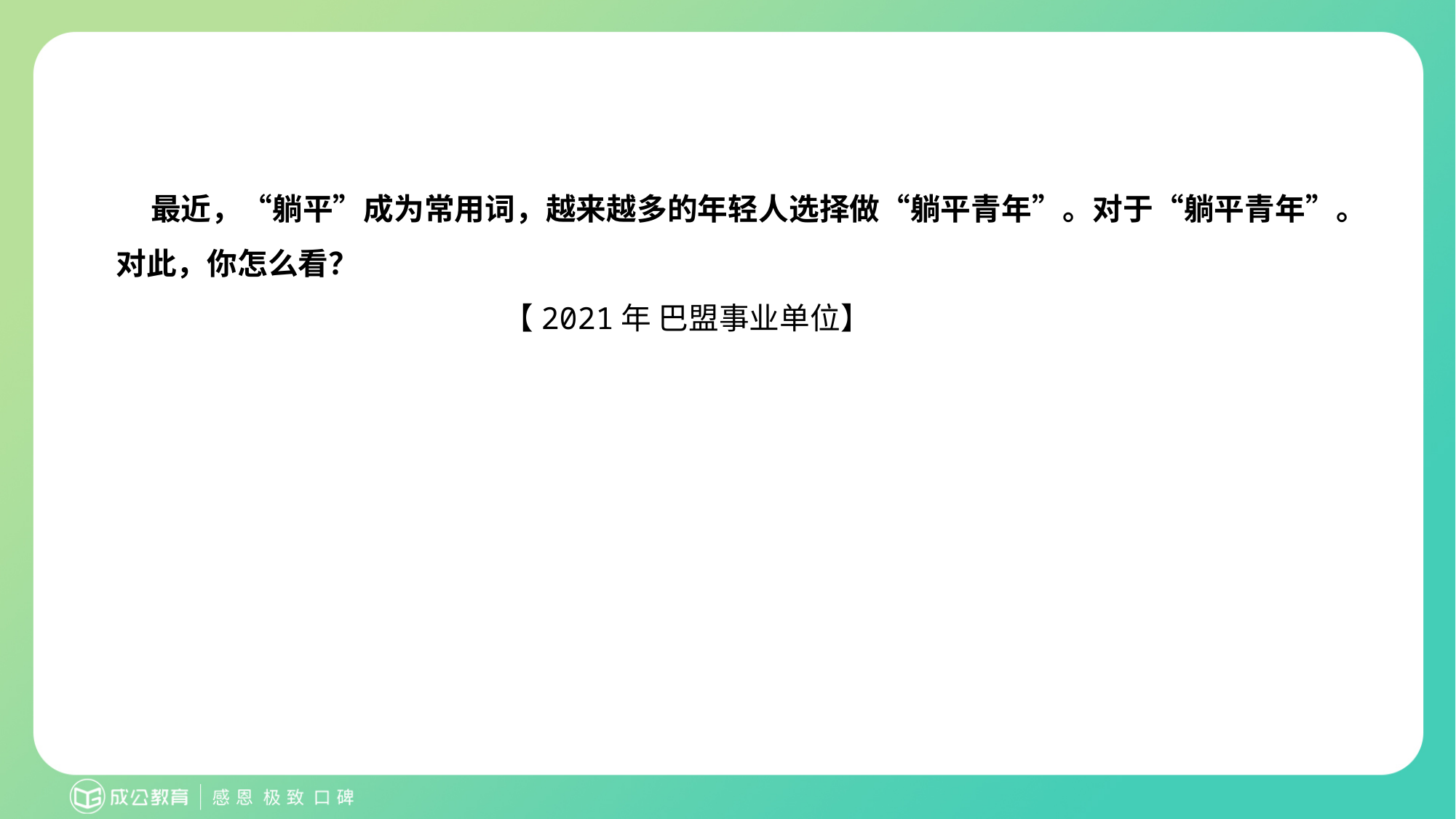

最近，“躺平”成为常用词，越来越多的年轻人选择做“躺平青年”。对于“躺平青年”。对此，你怎么看？
                                                       【2021年 巴盟事业单位】